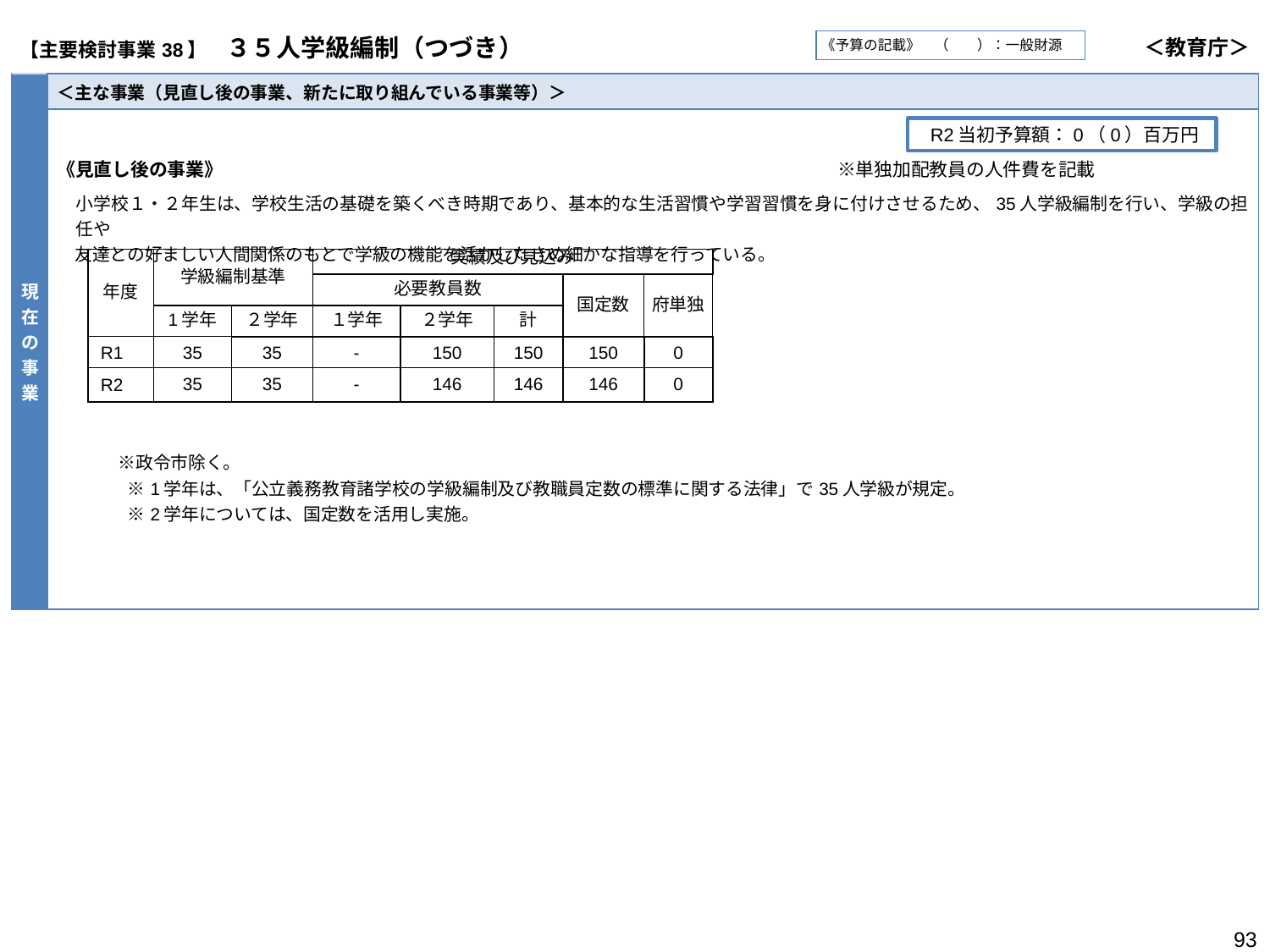

| 【主要検討事業38】　３５人学級編制（つづき） | ＜教育庁＞ |
| --- | --- |
《予算の記載》　（　　）：一般財源
| 現在の事業 | ＜主な事業（見直し後の事業、新たに取り組んでいる事業等）＞ |
| --- | --- |
|  | 《見直し後の事業》 　　　　　　　　　※単独加配教員の人件費を記載 　小学校１・２年生は、学校生活の基礎を築くべき時期であり、基本的な生活習慣や学習習慣を身に付けさせるため、35人学級編制を行い、学級の担任や 　友達との好ましい人間関係のもとで学級の機能を活かしたきめ細かな指導を行っている。 　　　　　　　 　　　 ※政令市除く。 　　　　※1学年は、「公立義務教育諸学校の学級編制及び教職員定数の標準に関する法律」で35人学級が規定。 　　　　※2学年については、国定数を活用し実施。 |
R2当初予算額：0（0）百万円
| 年度 | 学級編制基準 |  | 実績及び見込み |  |  |  |  |
| --- | --- | --- | --- | --- | --- | --- | --- |
|  |  |  | 必要教員数 |  |  | 国定数 | 府単独 |
|  | 1学年 | ２学年 | １学年 | ２学年 | 計 |  |  |
| R1 | 35 | 35 | - | 150 | 150 | 150 | 0 |
| R2 | 35 | 35 | - | 146 | 146 | 146 | 0 |
93